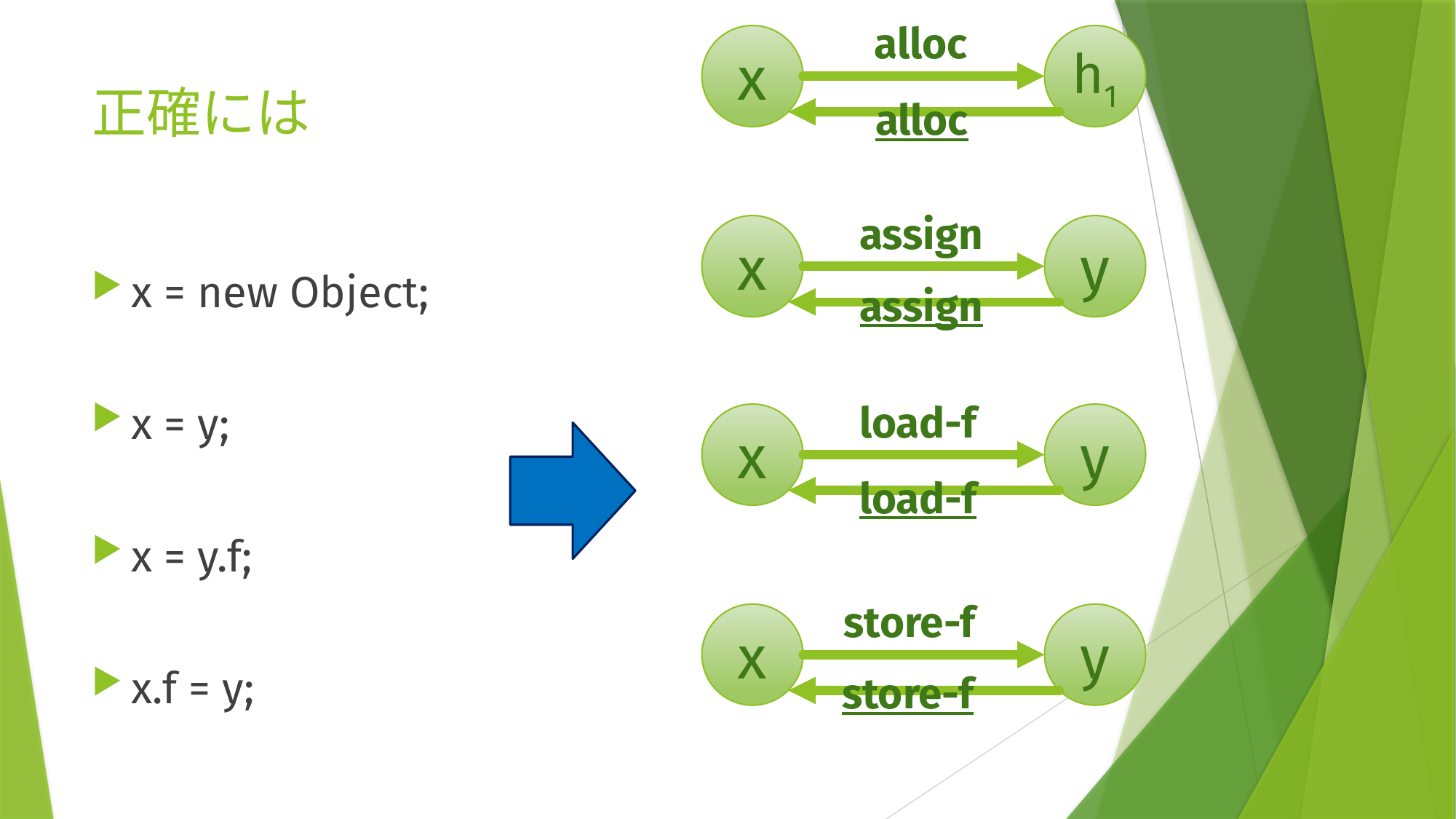

alloc
x
h1
# 正確には
alloc
assign
x
y
x = new Object;

x = y;

x = y.f;

x.f = y;
assign
load-f
x
y

load-f
store-f
x
y
store-f